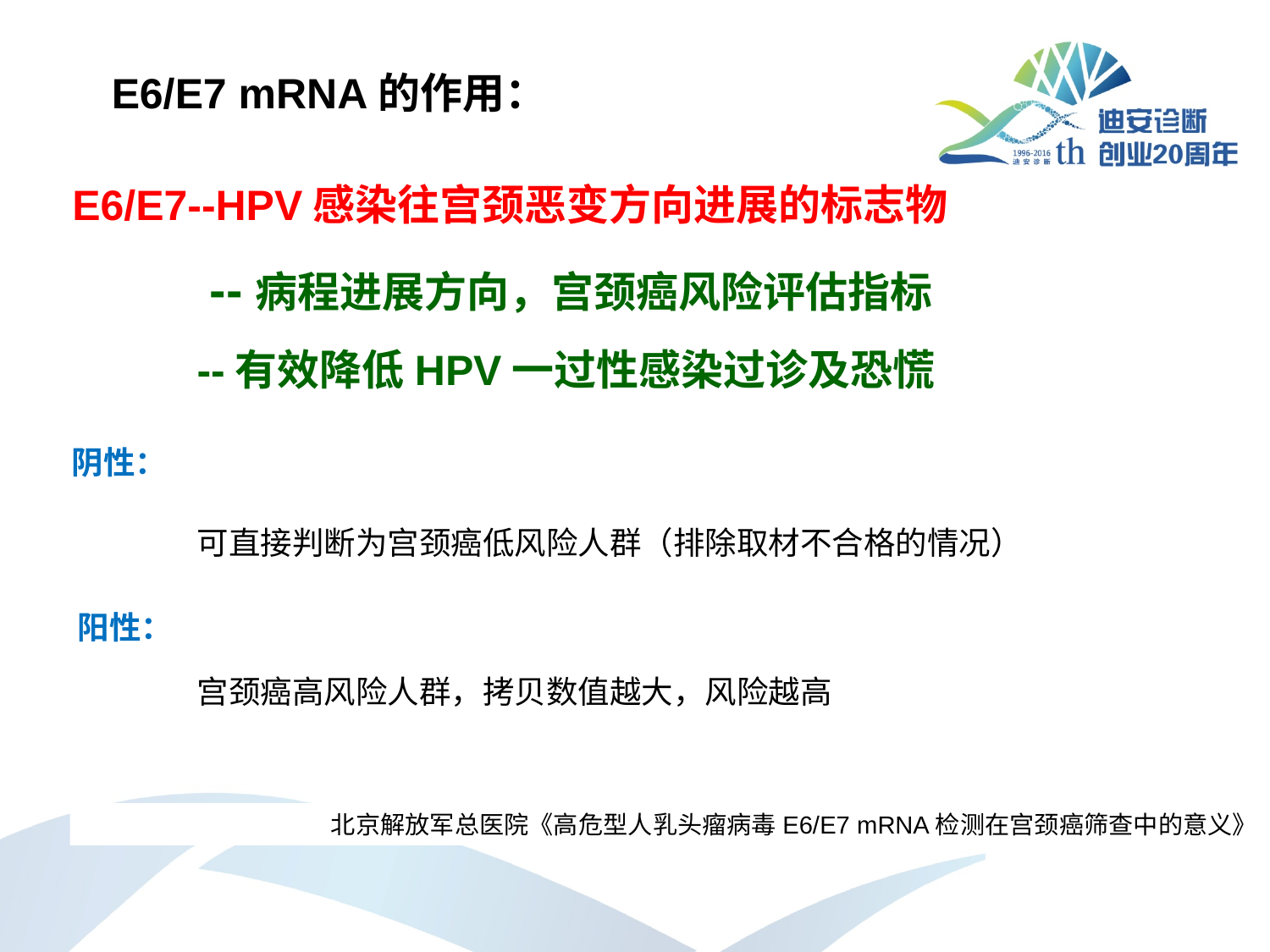

E6/E7 mRNA的作用：
E6/E7--HPV感染往宫颈恶变方向进展的标志物
          --病程进展方向，宫颈癌风险评估指标
            --有效降低HPV一过性感染过诊及恐慌
阴性：
可直接判断为宫颈癌低风险人群（排除取材不合格的情况）
阳性：
宫颈癌高风险人群，拷贝数值越大，风险越高
北京解放军总医院《高危型人乳头瘤病毒E6/E7 mRNA检测在宫颈癌筛查中的意义》